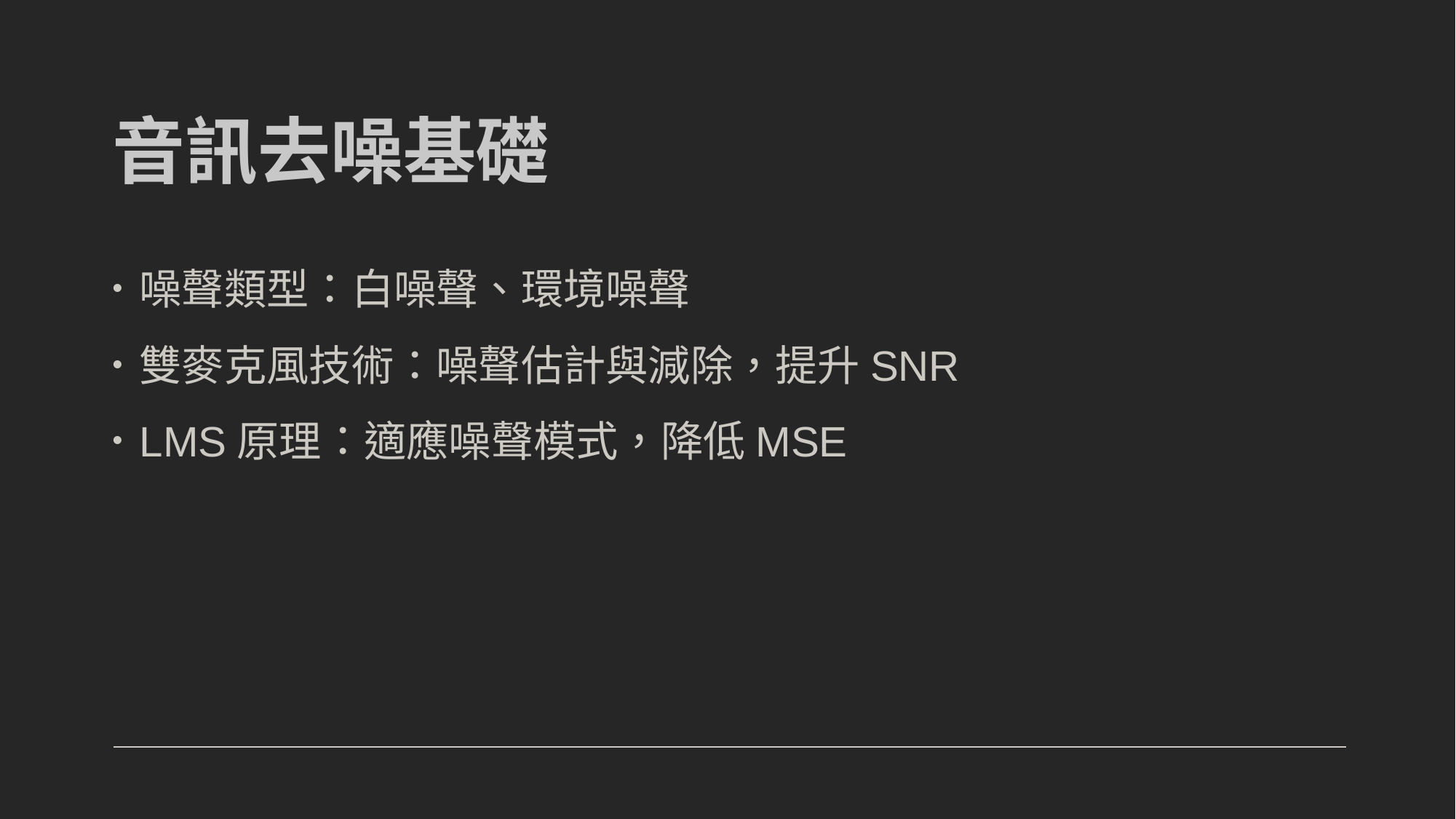

# 音訊去噪基礎
噪聲類型：白噪聲、環境噪聲
雙麥克風技術：噪聲估計與減除，提升SNR
LMS原理：適應噪聲模式，降低MSE